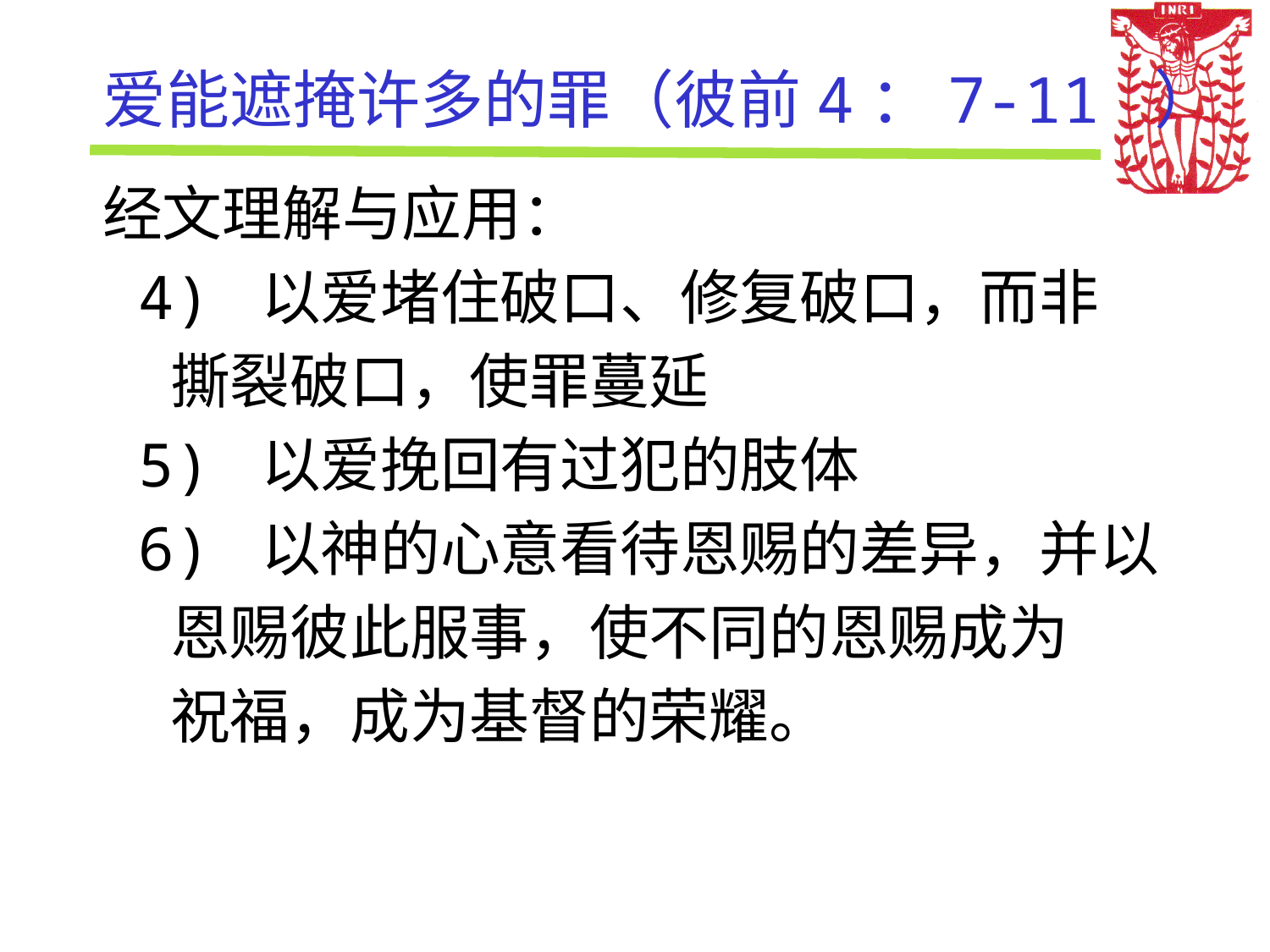

# 爱能遮掩许多的罪（彼前4：7-11 ）
经文理解与应用：
 4) 以爱堵住破口、修复破口，而非
    撕裂破口，使罪蔓延
 5) 以爱挽回有过犯的肢体
 6) 以神的心意看待恩赐的差异，并以
    恩赐彼此服事，使不同的恩赐成为
    祝福，成为基督的荣耀。